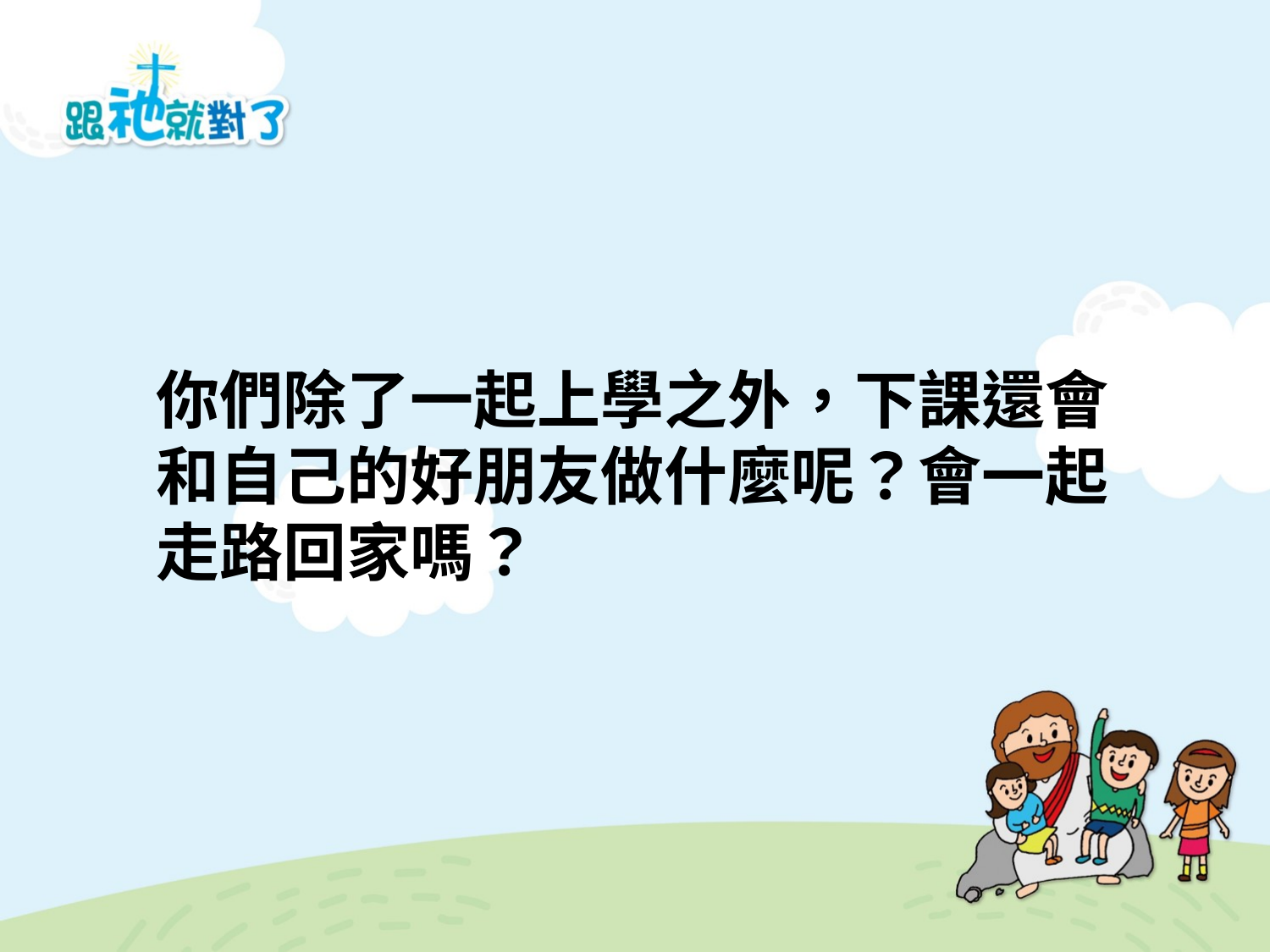

你們除了一起上學之外，下課還會和自己的好朋友做什麼呢？會一起走路回家嗎？